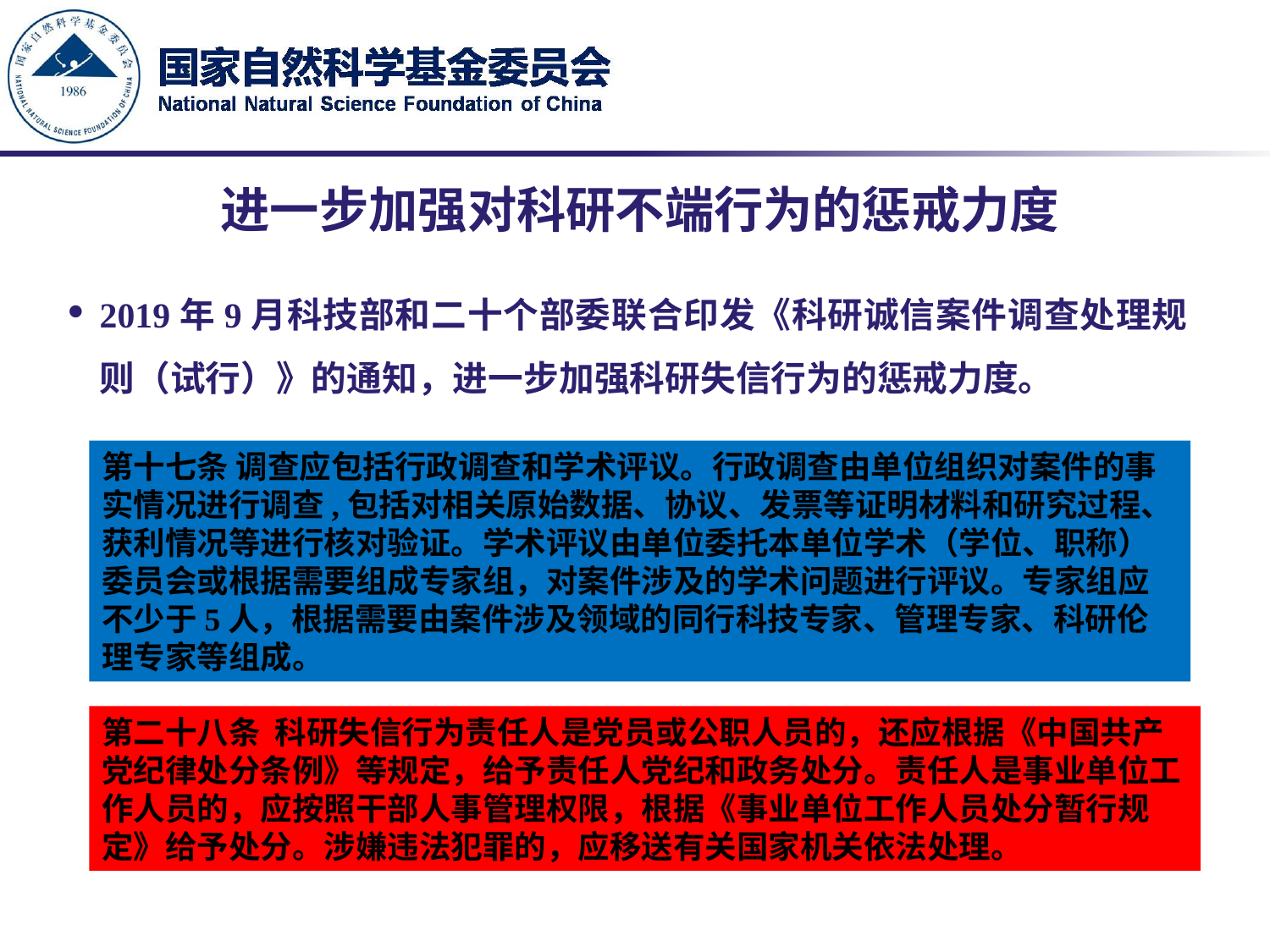

# 进一步加强对科研不端行为的惩戒力度
2019年9月科技部和二十个部委联合印发《科研诚信案件调查处理规则（试行）》的通知，进一步加强科研失信行为的惩戒力度。
第十七条 调查应包括行政调查和学术评议。行政调查由单位组织对案件的事实情况进行调查,包括对相关原始数据、协议、发票等证明材料和研究过程、获利情况等进行核对验证。学术评议由单位委托本单位学术（学位、职称）委员会或根据需要组成专家组，对案件涉及的学术问题进行评议。专家组应不少于5人，根据需要由案件涉及领域的同行科技专家、管理专家、科研伦理专家等组成。
第二十八条  科研失信行为责任人是党员或公职人员的，还应根据《中国共产党纪律处分条例》等规定，给予责任人党纪和政务处分。责任人是事业单位工作人员的，应按照干部人事管理权限，根据《事业单位工作人员处分暂行规定》给予处分。涉嫌违法犯罪的，应移送有关国家机关依法处理。